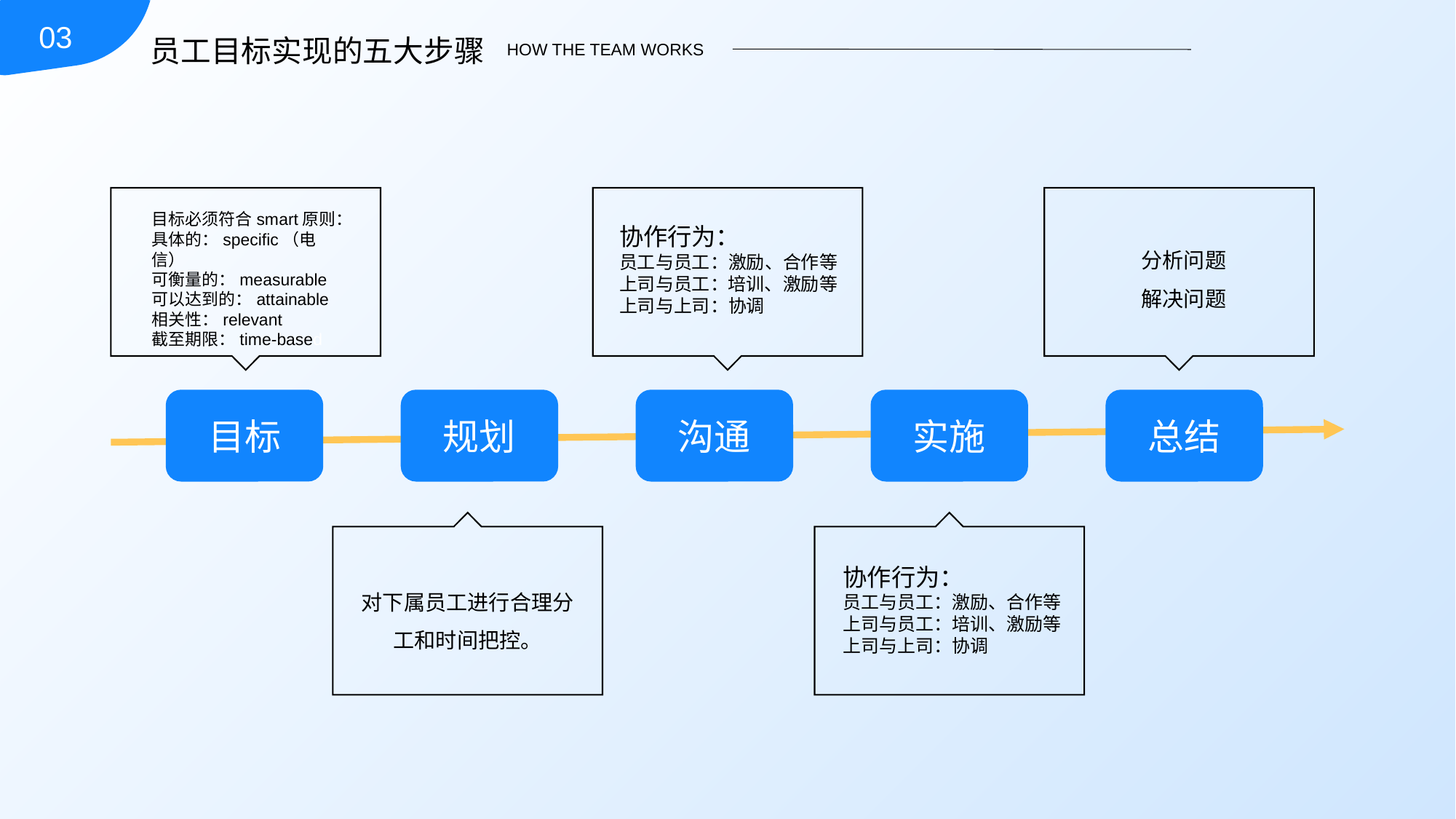

03
员工目标实现的五大步骤
HOW THE TEAM WORKS

目标必须符合smart原则：
具体的：specific（电信）
可衡量的：measurable
可以达到的：attainable
相关性：relevant
截至期限：time-based

协作行为：
员工与员工：激励、合作等
上司与员工：培训、激励等
上司与上司：协调

分析问题
解决问题
目标
规划
沟通
实施
总结

对下属员工进行合理分工和时间把控。

协作行为：
员工与员工：激励、合作等
上司与员工：培训、激励等
上司与上司：协调